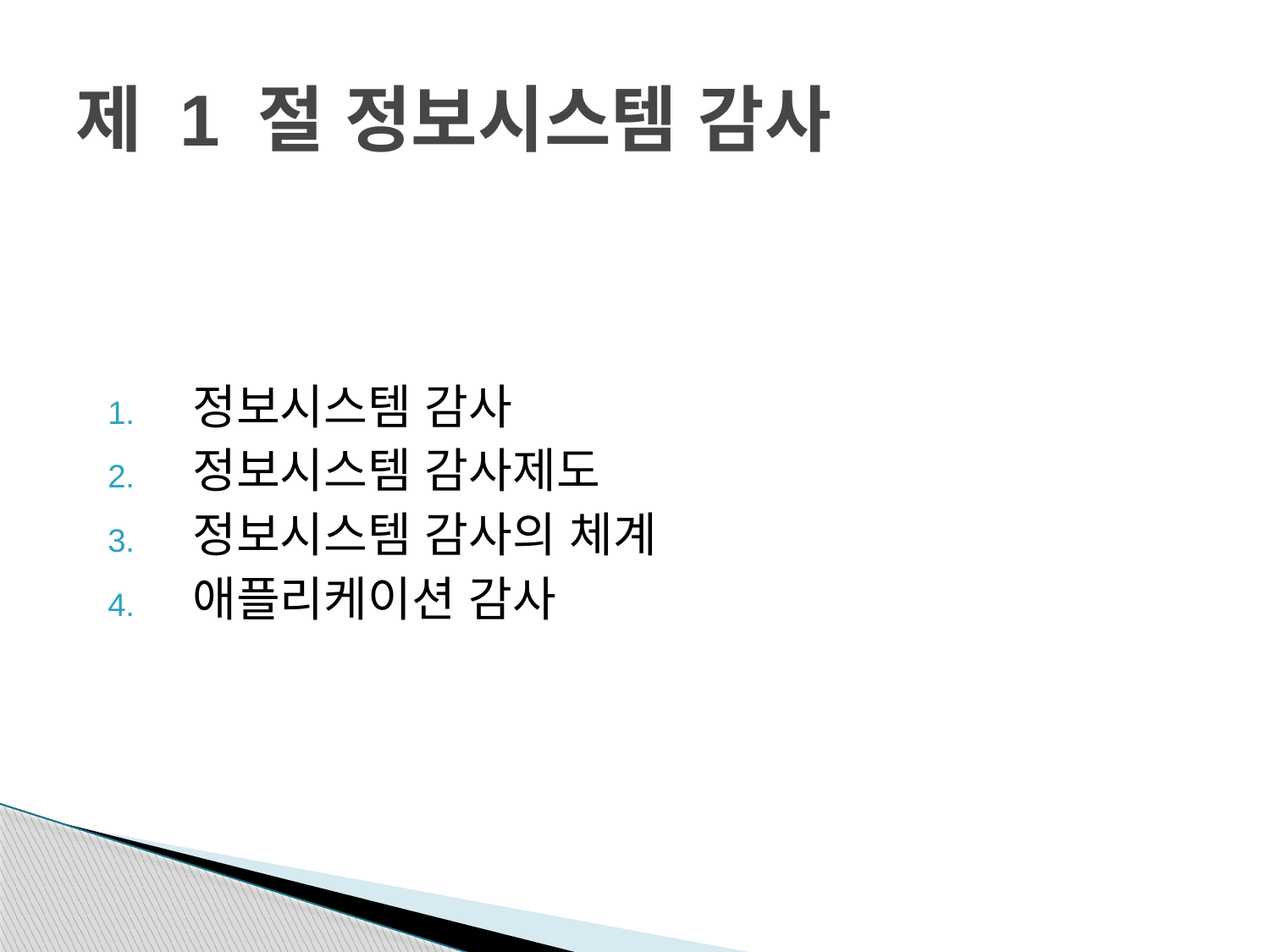

# 제 1 절 정보시스템 감사
정보시스템 감사
정보시스템 감사제도
정보시스템 감사의 체계
애플리케이션 감사